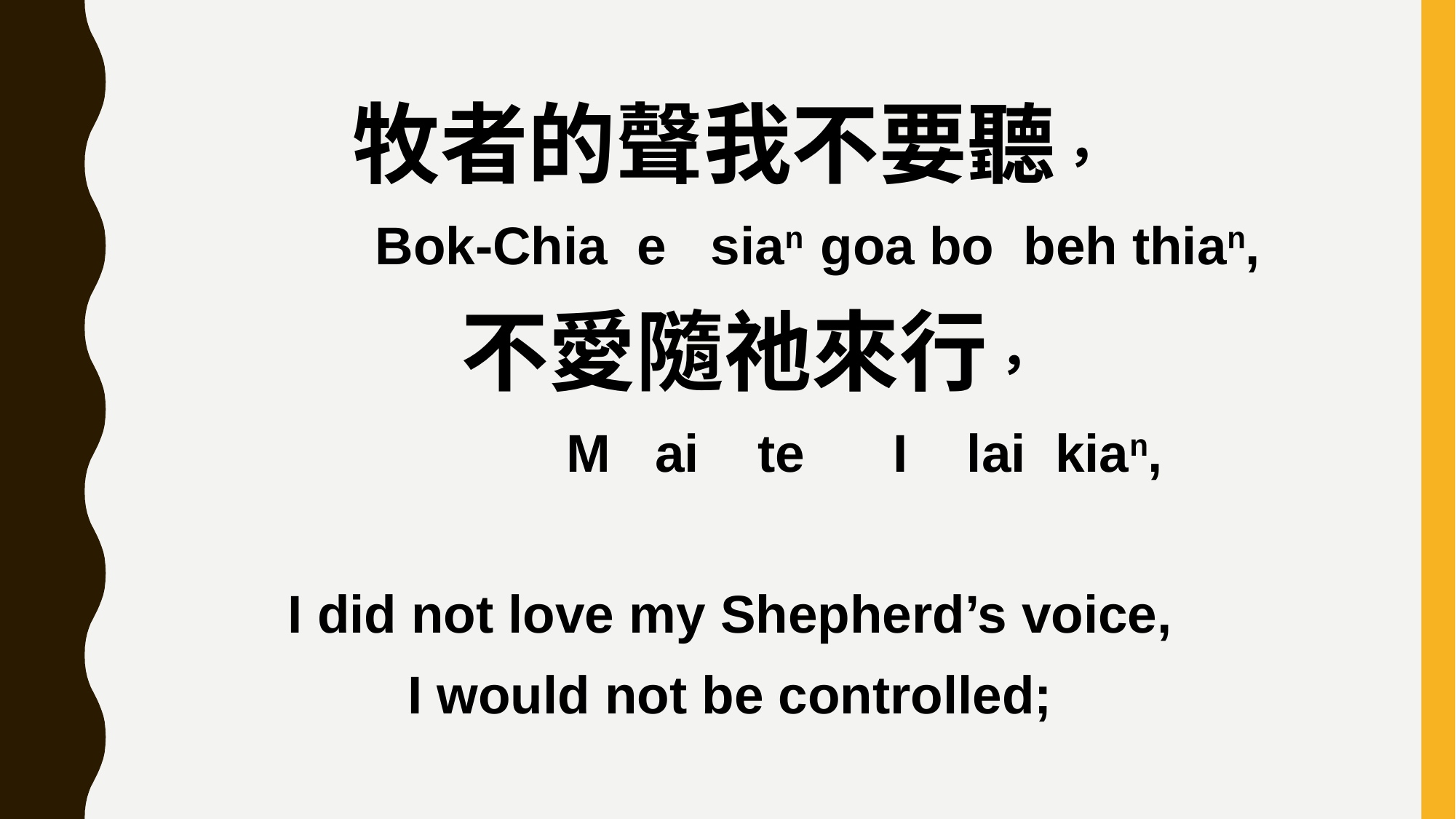

牧者的聲我不要聽，
            Bok-Chia  e   sian  goa bo  beh thian,
 不愛隨祂來行，
                         M   ai    te      I    lai  kian,

I did not love my Shepherd’s voice,
I would not be controlled;